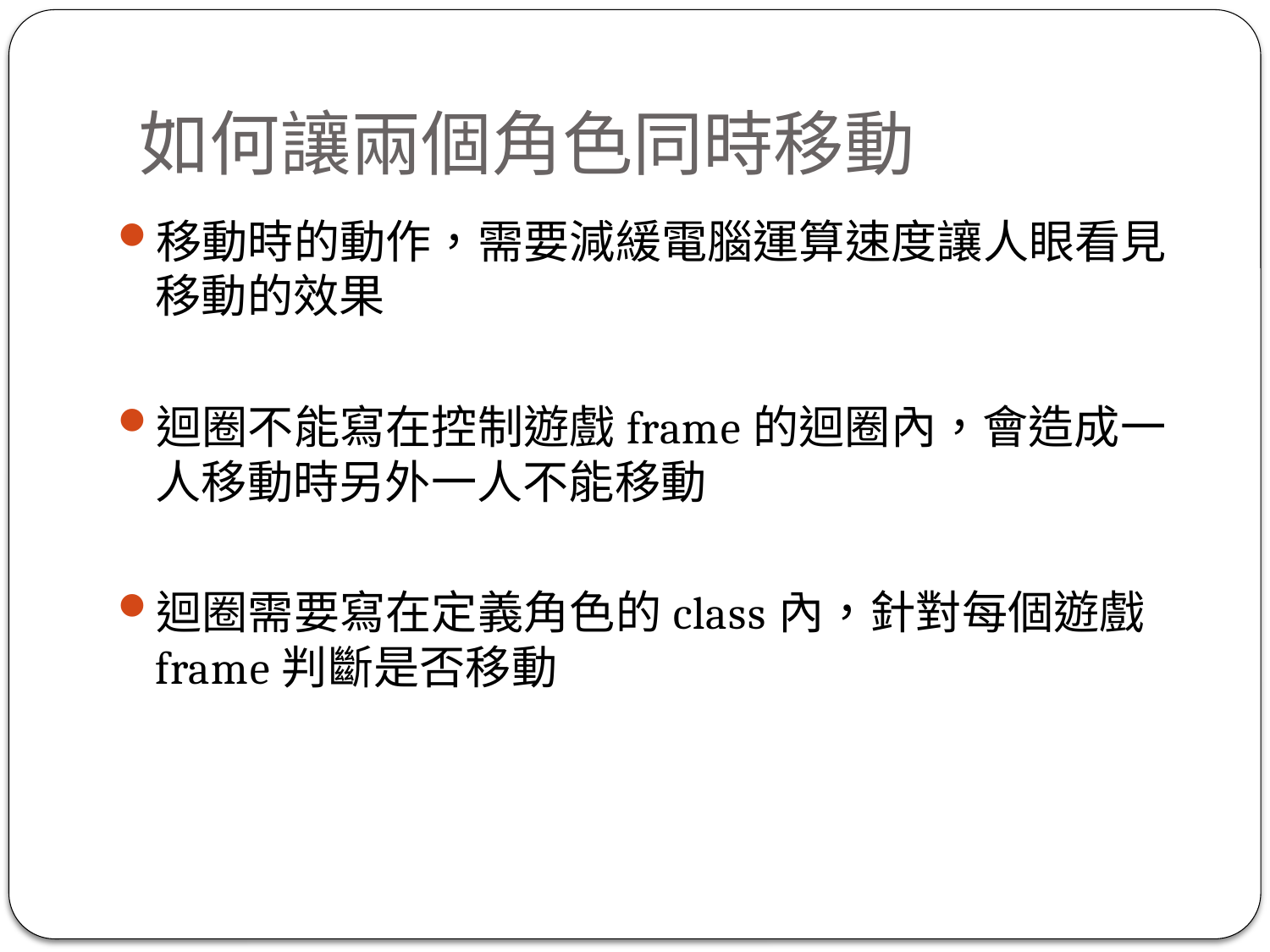

# 如何讓兩個角色同時移動
移動時的動作，需要減緩電腦運算速度讓人眼看見移動的效果

迴圈不能寫在控制遊戲frame的迴圈內，會造成一人移動時另外一人不能移動

迴圈需要寫在定義角色的class內，針對每個遊戲frame判斷是否移動